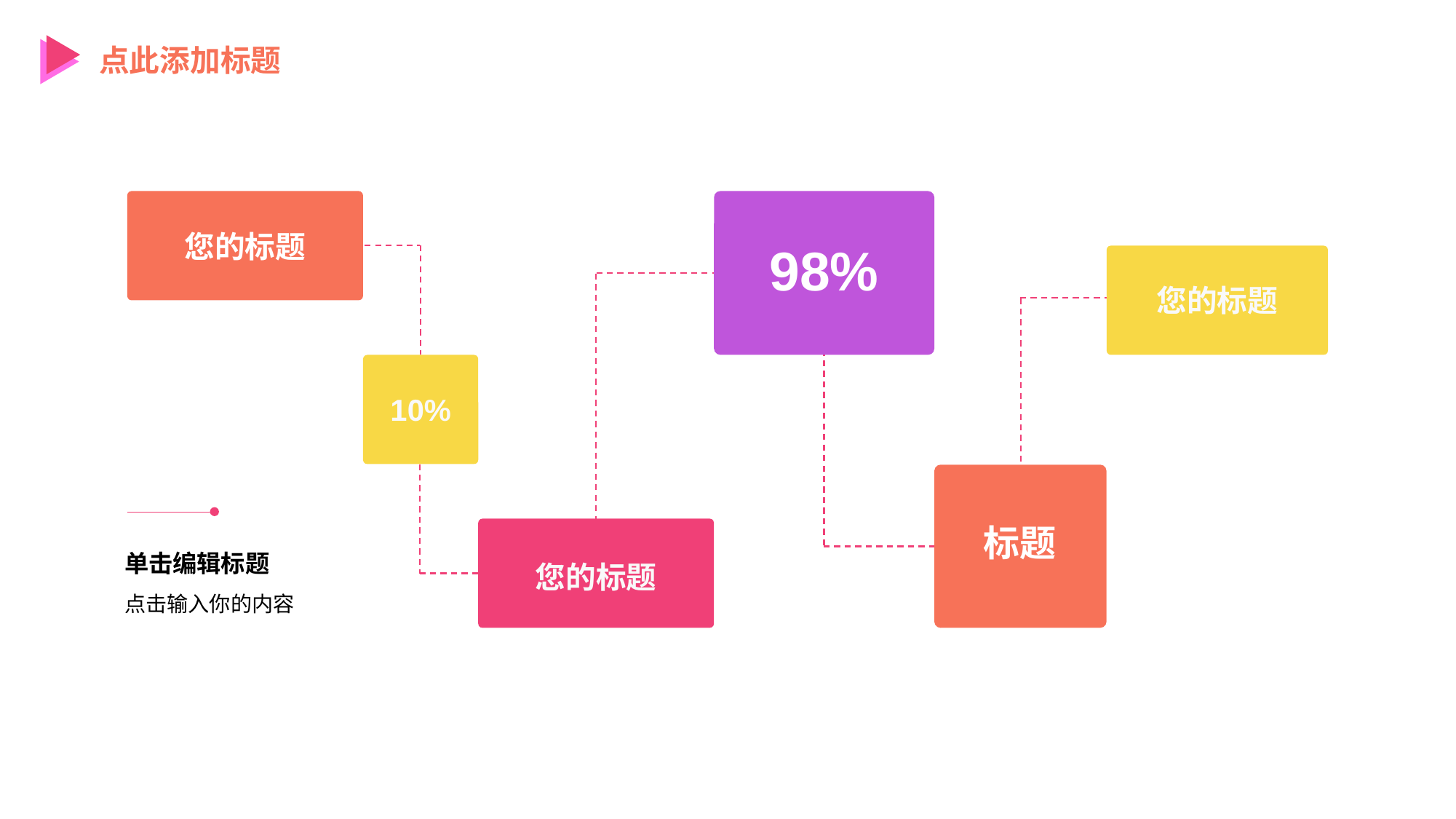

点此添加标题
您的标题

98%

您的标题

10%

标题
单击编辑标题
您的标题
点击输入你的内容